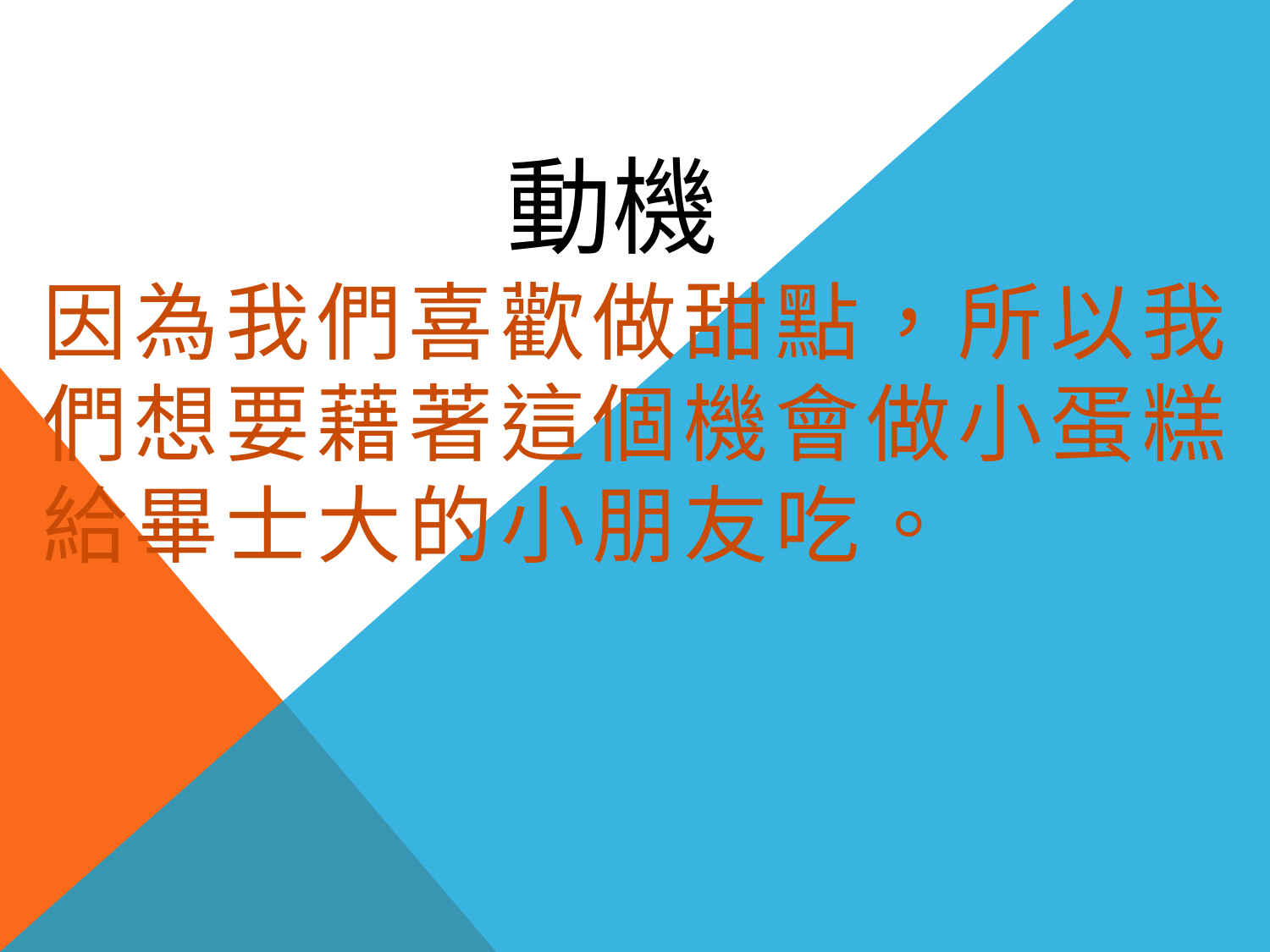

# 動機
因為我們喜歡做甜點，所以我們想要藉著這個機會做小蛋糕給畢士大的小朋友吃。